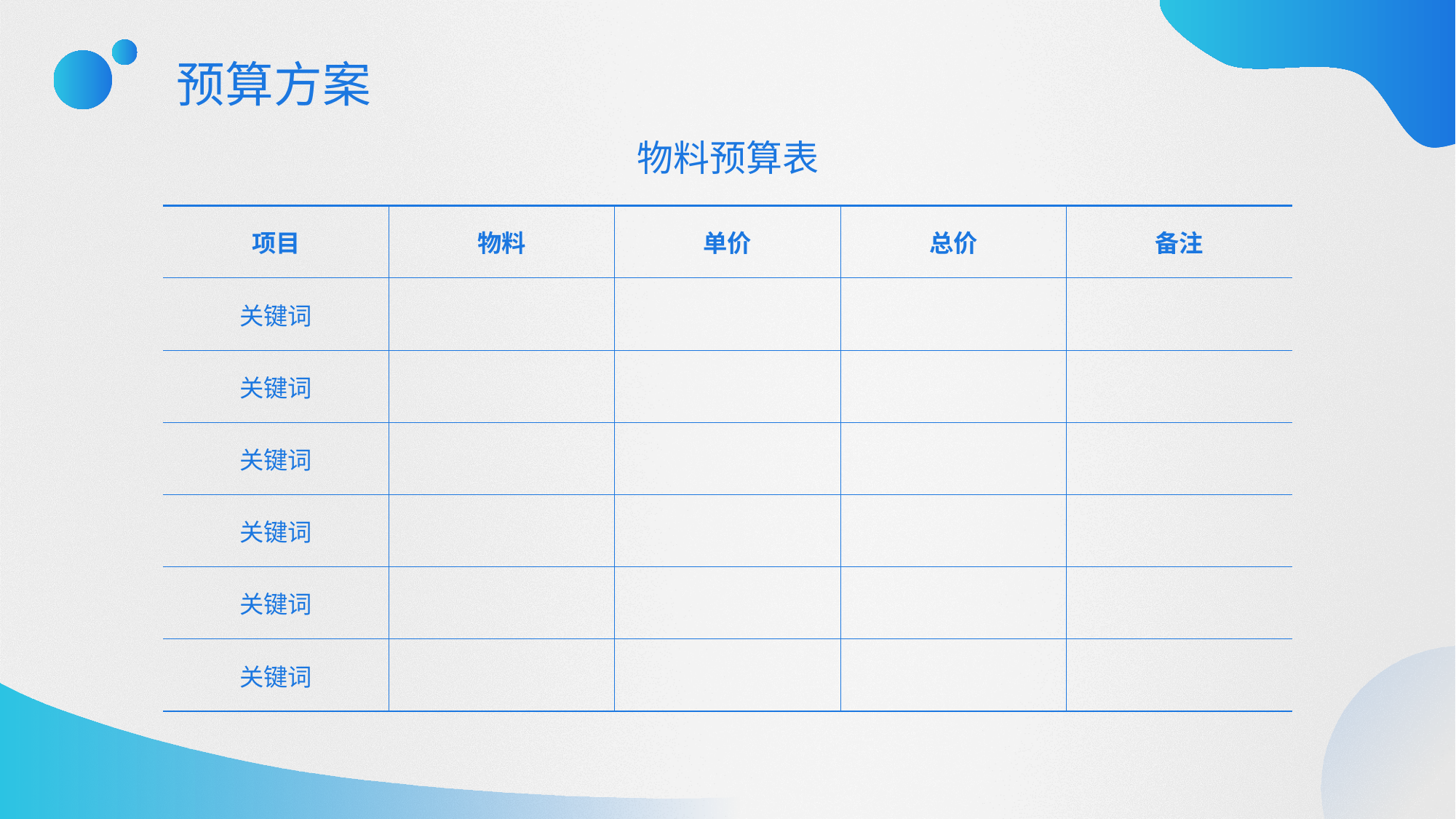

预算方案
物料预算表
| 项目 | 物料 | 单价 | 总价 | 备注 |
| --- | --- | --- | --- | --- |
| 关键词 |  |  |  |  |
| 关键词 |  |  |  |  |
| 关键词 |  |  |  |  |
| 关键词 |  |  |  |  |
| 关键词 |  |  |  |  |
| 关键词 |  |  |  |  |